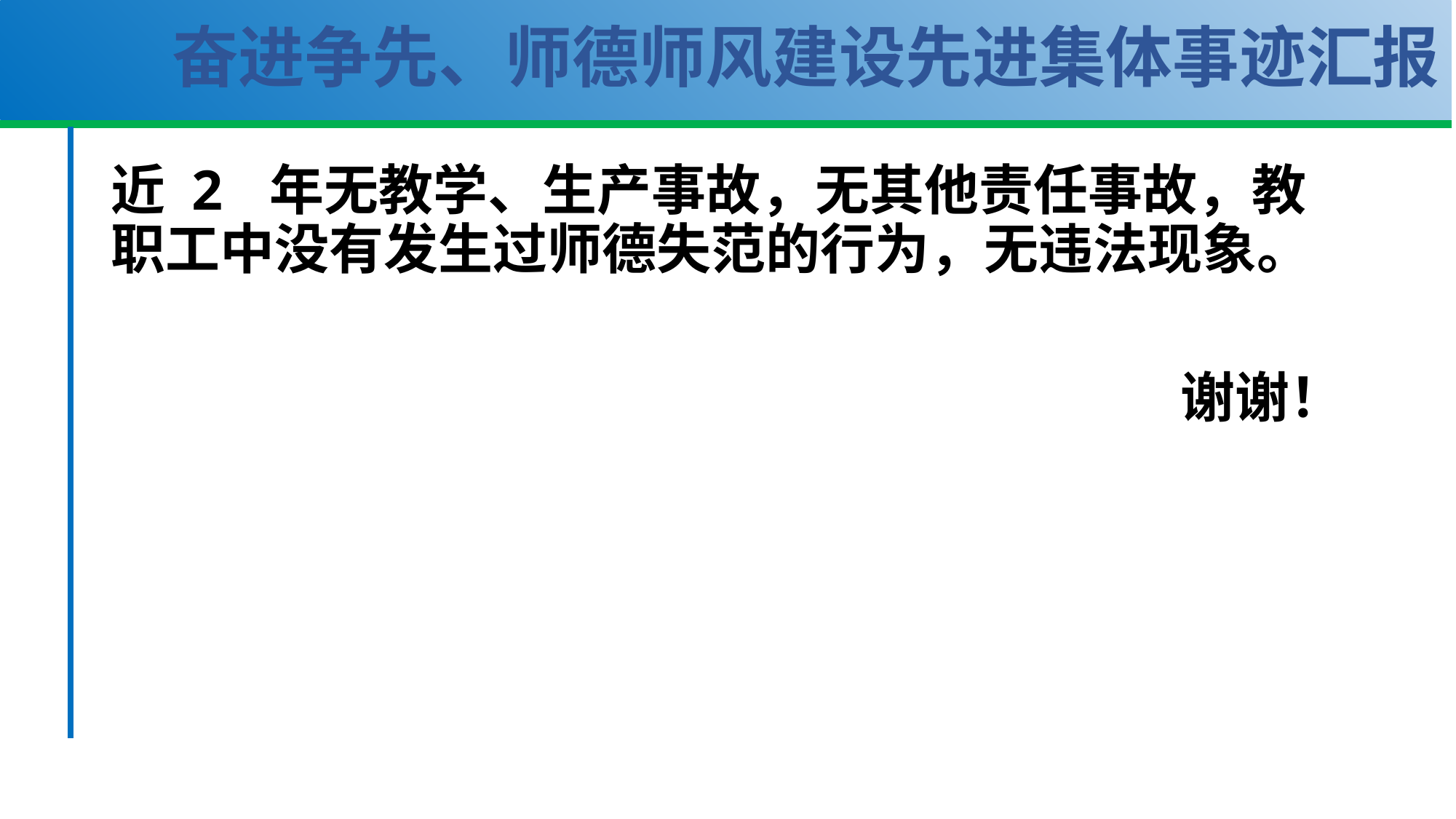

# 奋进争先、师德师风建设先进集体事迹汇报
近 2 年无教学、生产事故，无其他责任事故，教职工中没有发生过师德失范的行为，无违法现象。

谢谢！